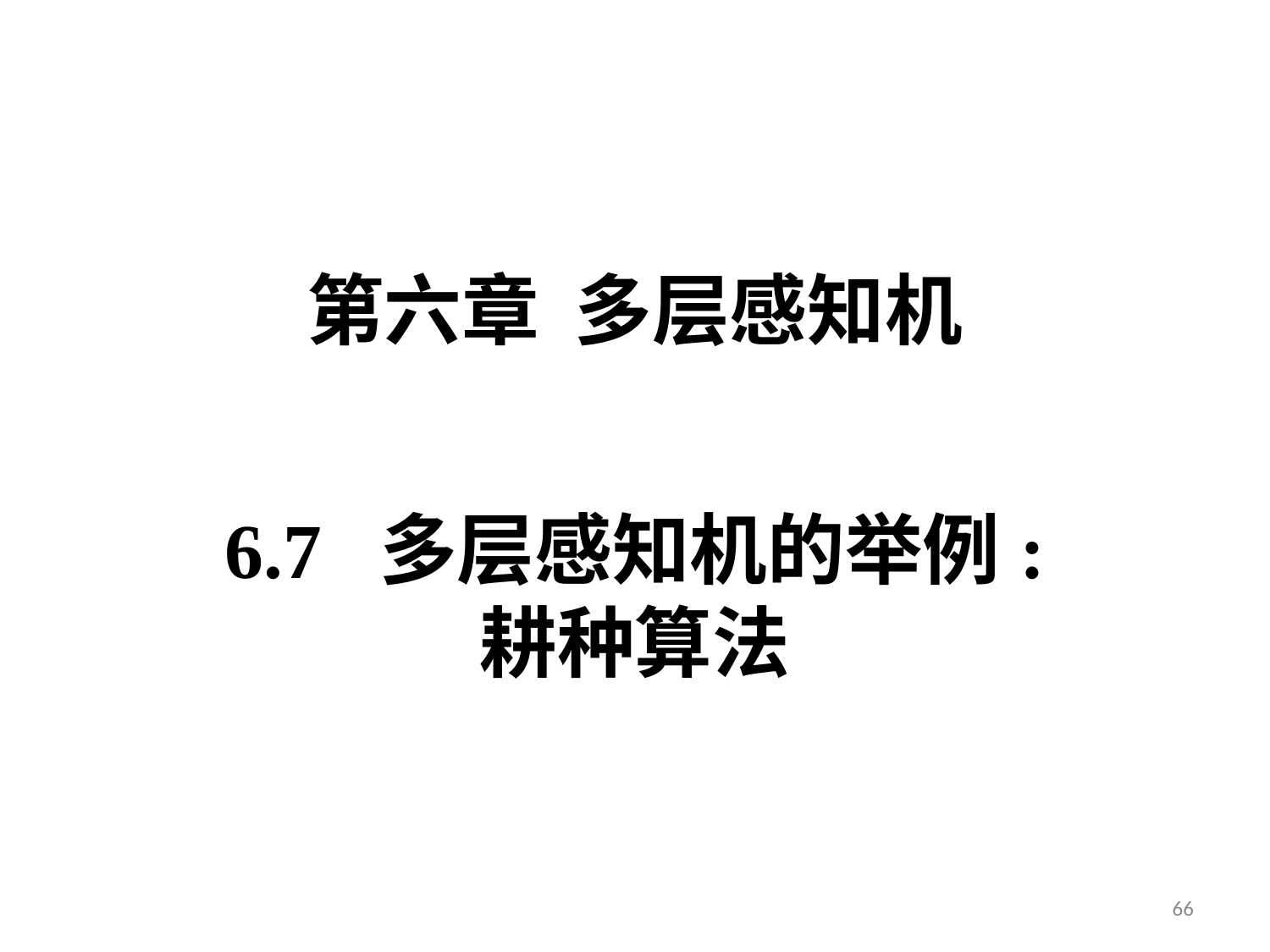

第六章  多层感知机
# 6.7  多层感知机的举例: 耕种算法
66